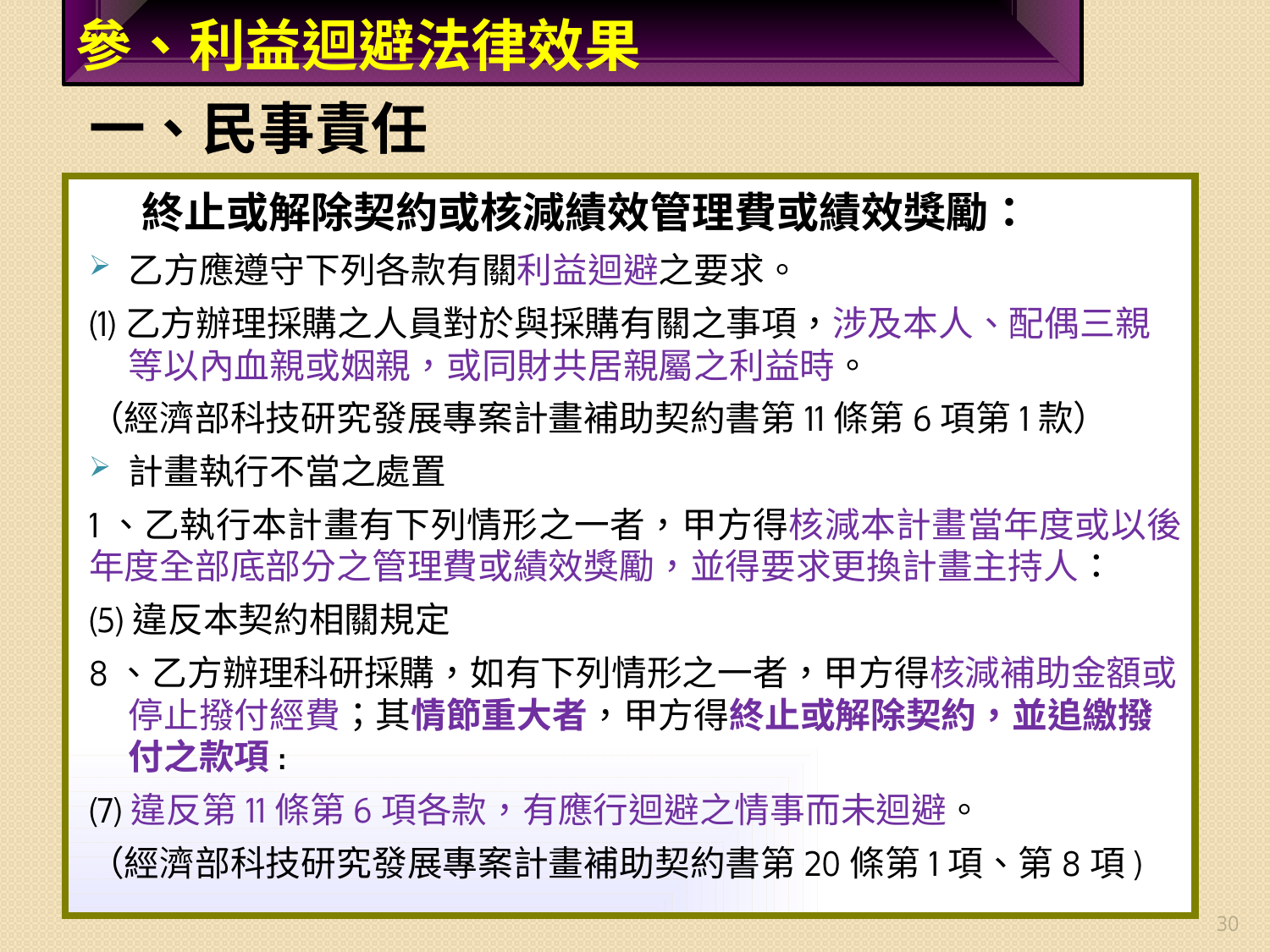

# 參、利益迴避法律效果
一、民事責任
    終止或解除契約或核減績效管理費或績效獎勵：
乙方應遵守下列各款有關利益迴避之要求。
(1)乙方辦理採購之人員對於與採購有關之事項，涉及本人、配偶三親等以內血親或姻親，或同財共居親屬之利益時。
（經濟部科技研究發展專案計畫補助契約書第11條第6項第1款）
計畫執行不當之處置
1、乙執行本計畫有下列情形之一者，甲方得核減本計畫當年度或以後年度全部底部分之管理費或績效獎勵，並得要求更換計畫主持人：
(5)違反本契約相關規定
8、乙方辦理科研採購，如有下列情形之一者，甲方得核減補助金額或停止撥付經費；其情節重大者，甲方得終止或解除契約，並追繳撥付之款項:
(7)違反第11條第6項各款，有應行迴避之情事而未迴避。
（經濟部科技研究發展專案計畫補助契約書第20條第1項、第8項)

30